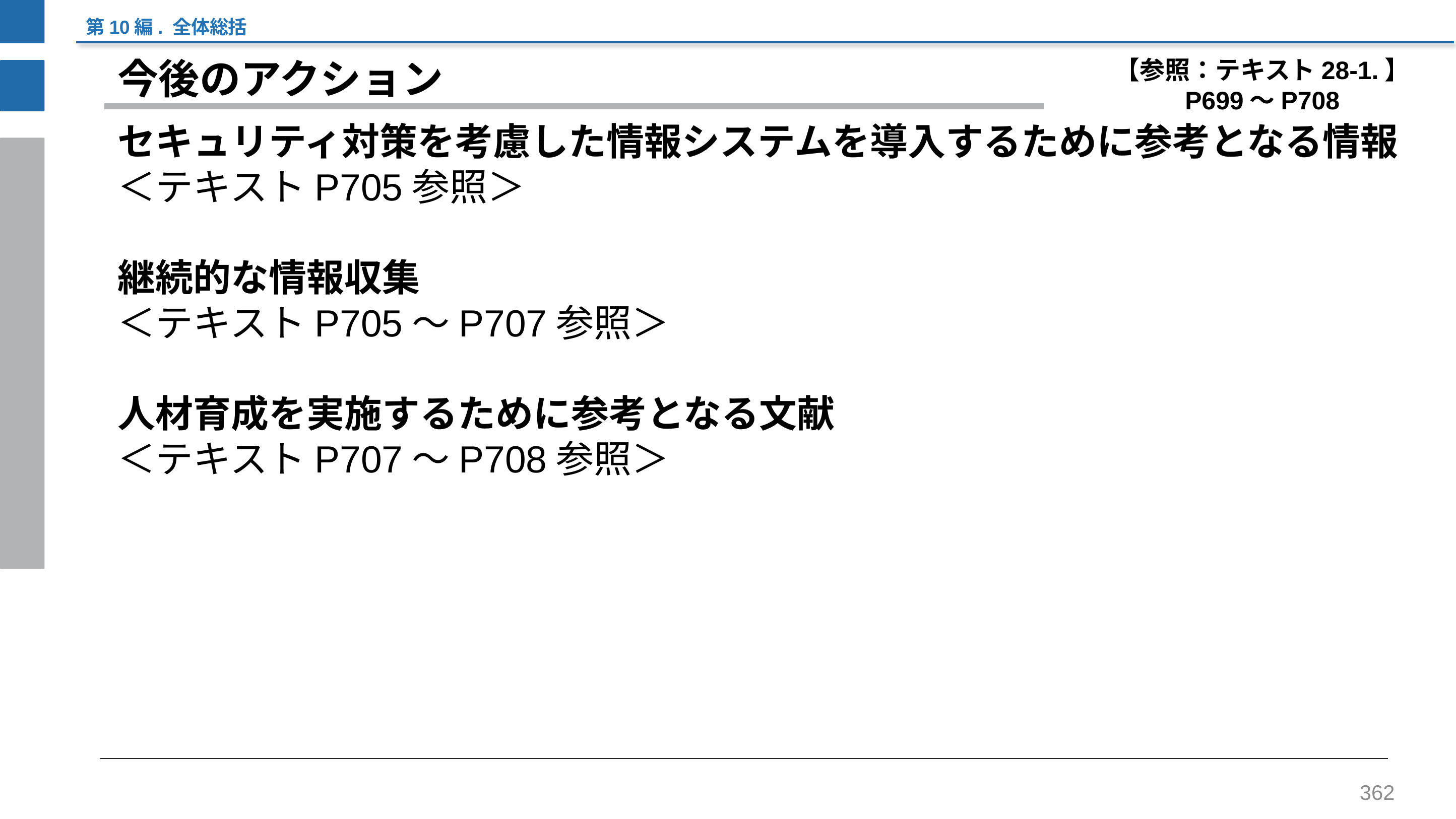

第10編. 全体総括
【参照：テキスト28-1.】
P699～P708
今後のアクション
セキュリティ対策を考慮した情報システムを導入するために参考となる情報
＜テキストP705参照＞

継続的な情報収集
＜テキストP705～P707参照＞

人材育成を実施するために参考となる文献
＜テキストP707～P708参照＞

362